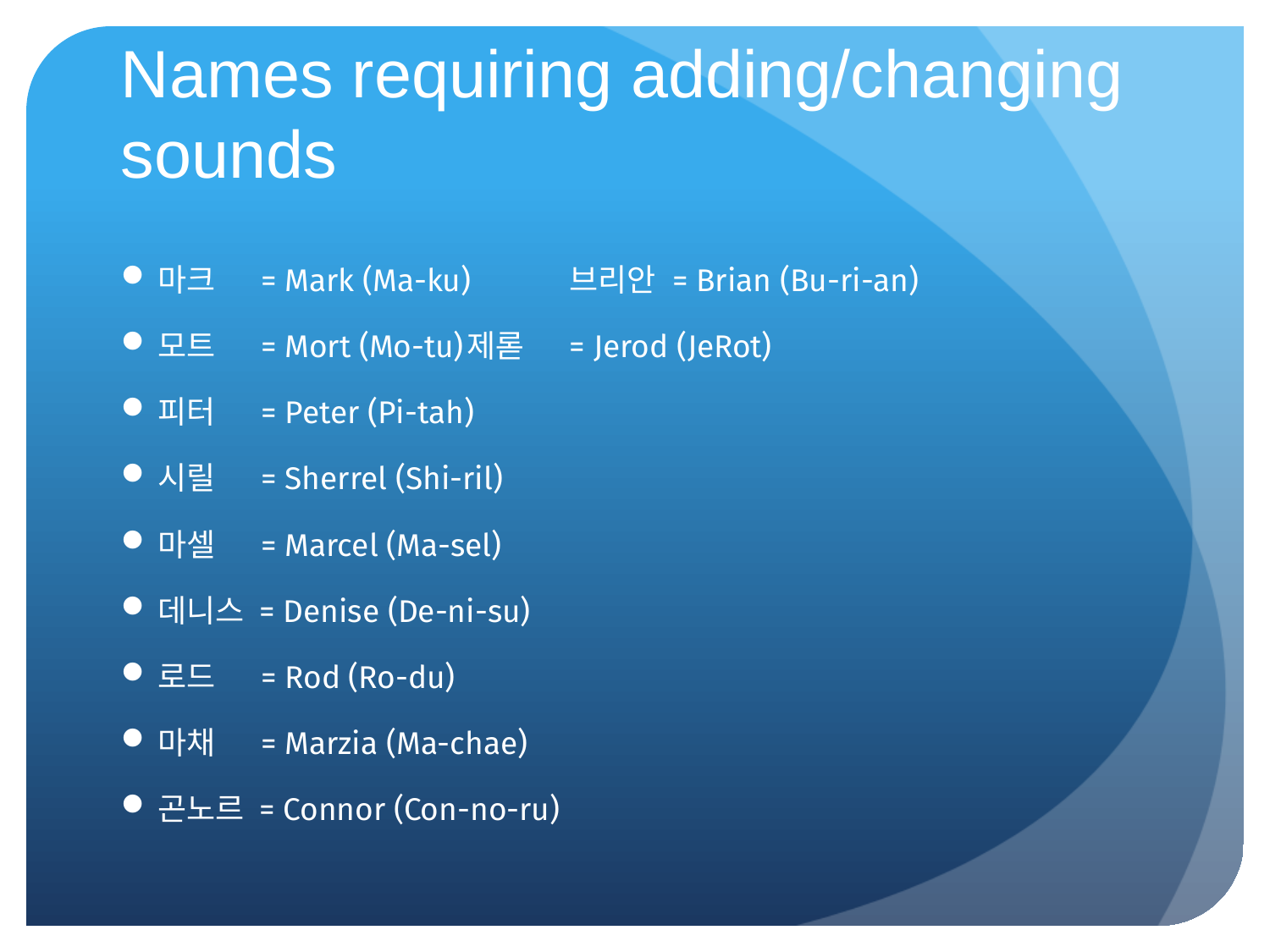

# Names requiring adding/changing sounds
마크 	= Mark (Ma-ku)		브리안	= Brian (Bu-ri-an)
모트 	= Mort (Mo-tu)		제롣	= Jerod (JeRot)
피터 	= Peter (Pi-tah)
시릴 	= Sherrel (Shi-ril)
마셀 	= Marcel (Ma-sel)
데니스 = Denise (De-ni-su)
로드 	= Rod (Ro-du)
마채 	= Marzia (Ma-chae)
곤노르 = Connor (Con-no-ru)